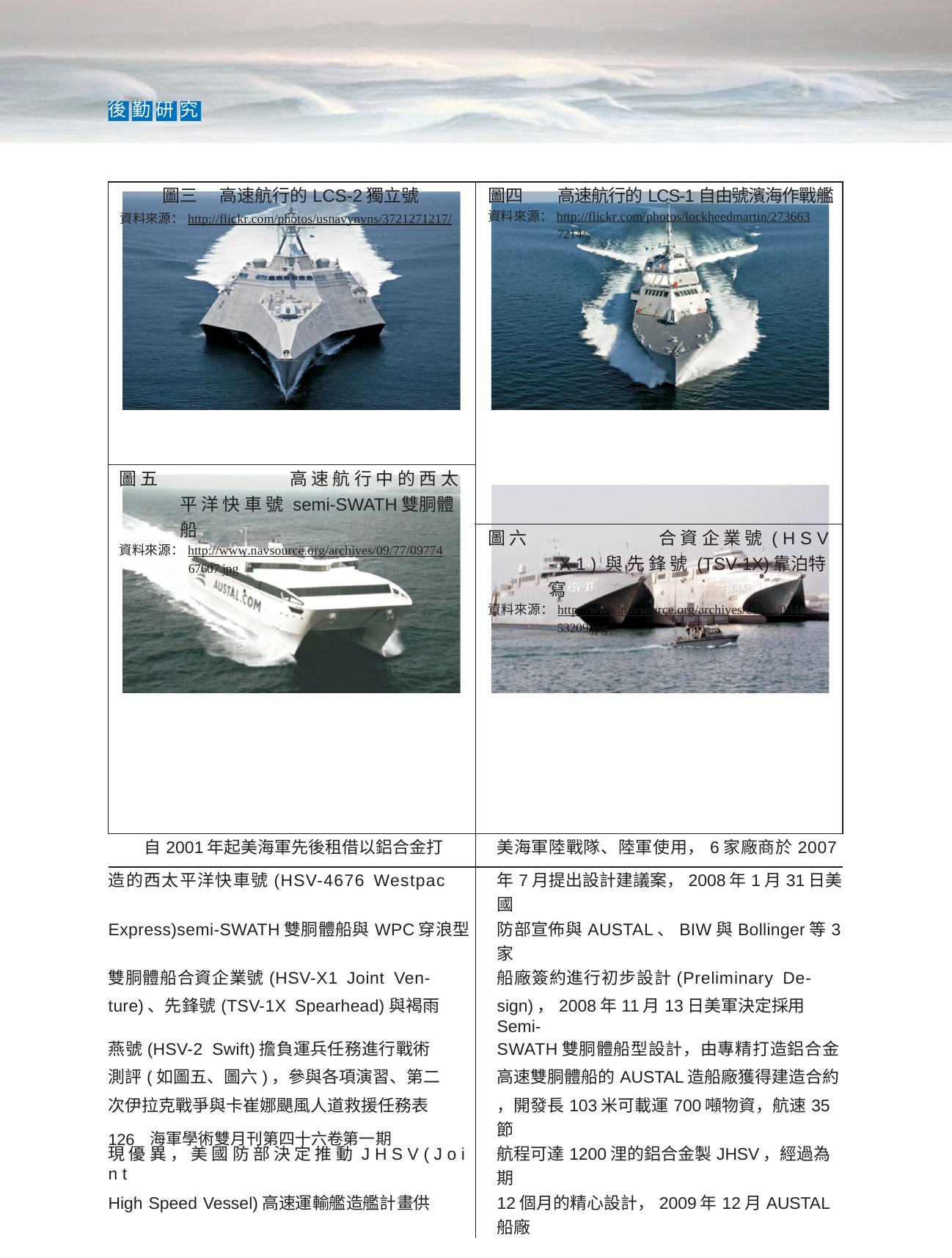

後 勤 研 究

| 圖三 高速航行的LCS-2獨立號 資料來源：http://flickr.com/photos/usnavynvns/3721271217/ | 圖四 高速航行的LCS-1自由號濱海作戰艦 資料來源：http://flickr.com/photos/lockheedmartin/273663 7214/ |
| --- | --- |
| 圖 五 高 速 航 行 中 的 西 太 平 洋 快 車 號 semi-SWATH雙胴體船 資料來源：http://www.navsource.org/archives/09/77/09774 67607.jpg |  |
|  | 圖 六 合 資 企 業 號 ( H S V - X 1 ) 與 先 鋒 號 (TSV-1X)靠泊特寫 資料來源：http://www.navsource.org/archives/09/46/0946 53209.jpg |
| 自2001年起美海軍先後租借以鋁合金打 | 美海軍陸戰隊、陸軍使用，6家廠商於2007 |
| 造的西太平洋快車號(HSV-4676 Westpac | 年7月提出設計建議案，2008年1月31日美國 |
| Express)semi-SWATH雙胴體船與WPC穿浪型 | 防部宣佈與AUSTAL、BIW與Bollinger等3家 |
| 雙胴體船合資企業號(HSV-X1 Joint Ven- | 船廠簽約進行初步設計(Preliminary De- |
| ture)、先鋒號(TSV-1X Spearhead)與褐雨 | sign)，2008年11月13日美軍決定採用Semi- |
| 燕號(HSV-2 Swift)擔負運兵任務進行戰術 | SWATH雙胴體船型設計，由專精打造鋁合金 |
| 測評(如圖五、圖六)，參與各項演習、第二 | 高速雙胴體船的AUSTAL造船廠獲得建造合約 |
| 次伊拉克戰爭與卡崔娜颶風人道救援任務表 | ，開發長103米可載運700噸物資，航速35節 |
| 現 優 異 ， 美 國 防 部 決 定 推 動 J H S V ( J o i n t | 航程可達1200浬的鋁合金製JHSV，經過為期 |
| High Speed Vessel)高速運輸艦造艦計畫供 | 12個月的精心設計，2009年12月AUSTAL船廠 |

海軍學術雙月刊第四十六卷第一期
126